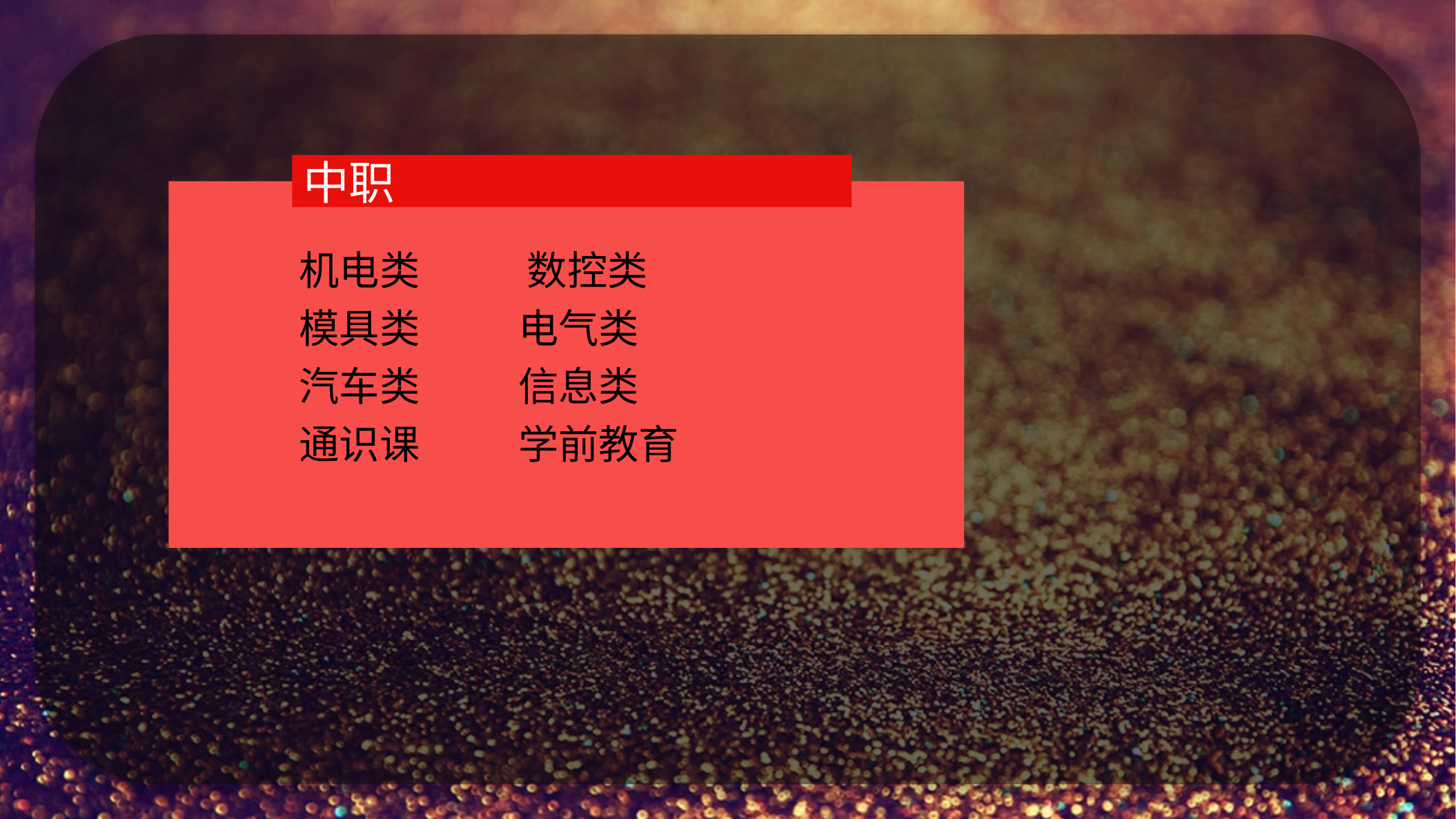

中职

机电类            数控类
模具类           电气类
汽车类           信息类
通识课           学前教育